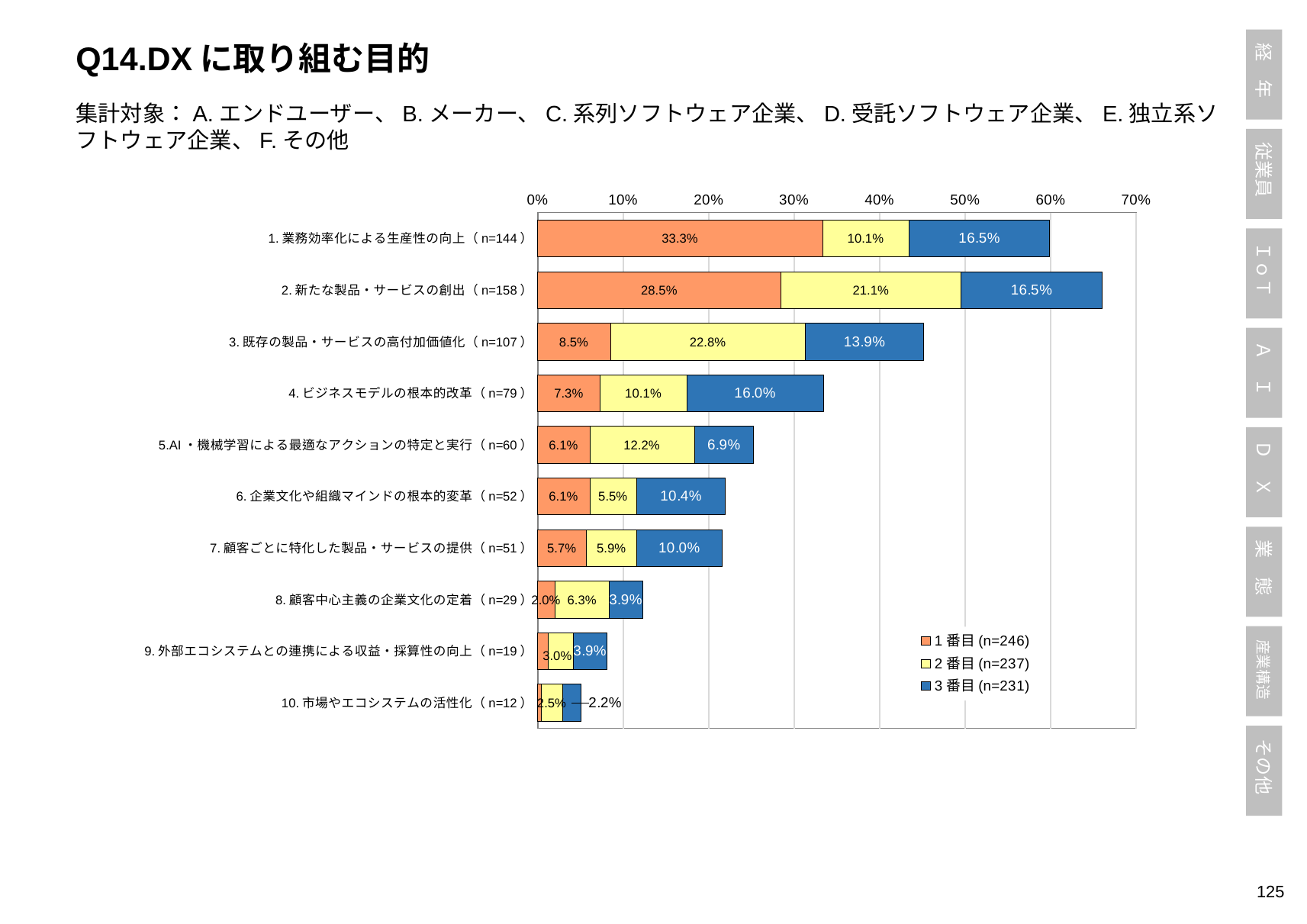

Q14.DXに取り組む目的
集計対象：A.エンドユーザー、B.メーカー、C.系列ソフトウェア企業、D.受託ソフトウェア企業、E.独立系ソフトウェア企業、F.その他

### Chart

| Category | 1番目(n=246) | 2番目(n=237) | 3番目(n=231) |
|---|---|---|---|
| 1.業務効率化による生産性の向上（n=144） | 0.3333333333333333 | 0.10126582278481013 | 0.1645021645021645 |
| 2.新たな製品・サービスの創出（n=158） | 0.2845528455284553 | 0.2109704641350211 | 0.1645021645021645 |
| 3.既存の製品・サービスの高付加価値化（n=107） | 0.08536585365853659 | 0.22784810126582278 | 0.13852813852813853 |
| 4.ビジネスモデルの根本的改革（n=79） | 0.07317073170731707 | 0.10126582278481013 | 0.16017316017316016 |
| 5.AI・機械学習による最適なアクションの特定と実行（n=60） | 0.06097560975609756 | 0.12236286919831224 | 0.06926406926406926 |
| 6.企業文化や組織マインドの根本的変革（n=52） | 0.06097560975609756 | 0.05485232067510549 | 0.1038961038961039 |
| 7.顧客ごとに特化した製品・サービスの提供（n=51） | 0.056910569105691054 | 0.05907172995780591 | 0.09956709956709957 |
| 8.顧客中心主義の企業文化の定着（n=29） | 0.02032520325203252 | 0.06329113924050633 | 0.03896103896103896 |
| 9.外部エコシステムとの連携による収益・採算性の向上（n=19） | 0.012195121951219513 | 0.029535864978902954 | 0.03896103896103896 |
| 10.市場やエコシステムの活性化（n=12） | 0.0040650406504065045 | 0.02531645569620253 | 0.021645021645021644 |
125